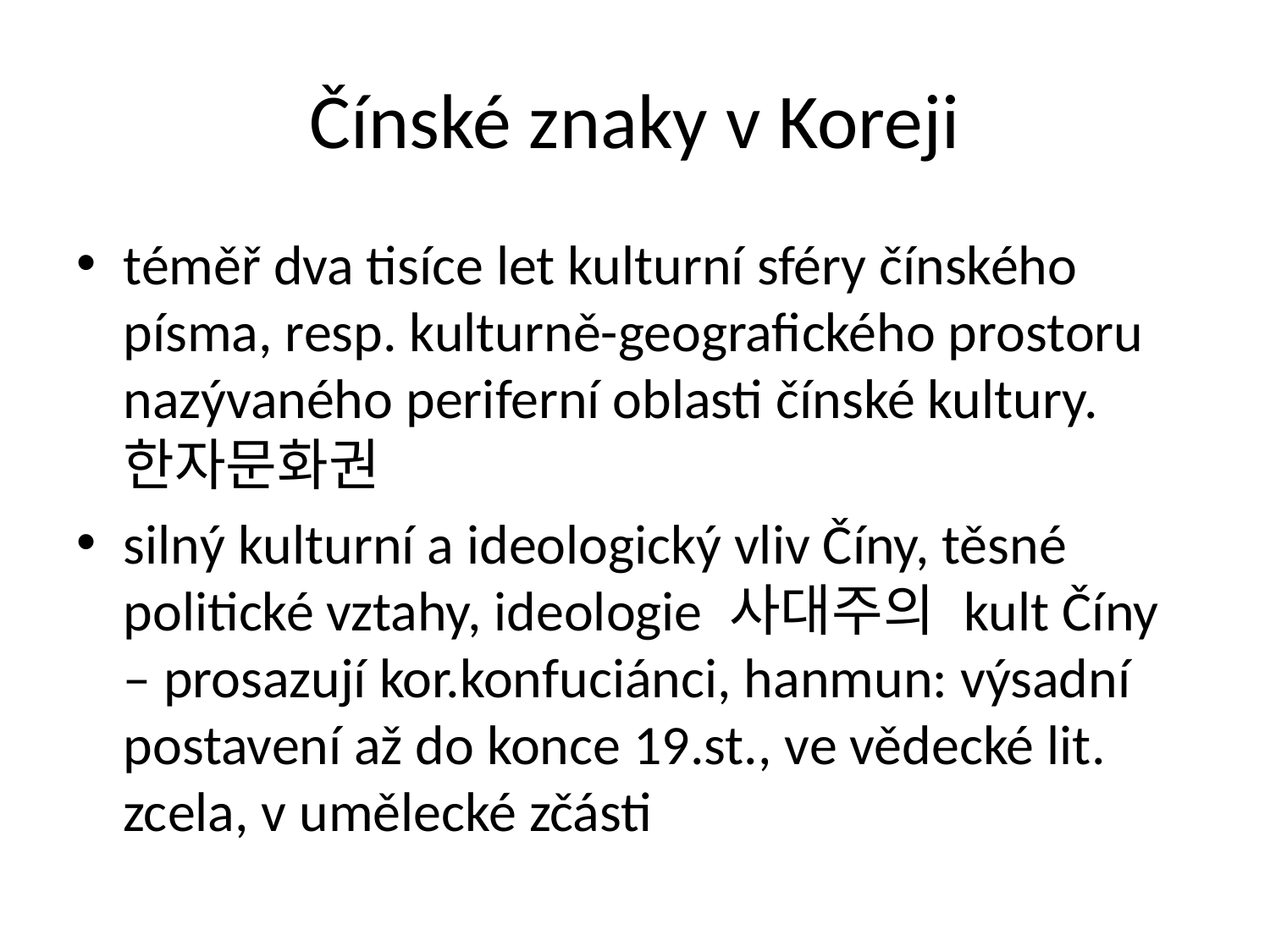

# Čínské znaky v Koreji
téměř dva tisíce let kulturní sféry čínského písma, resp. kulturně-geografického prostoru nazývaného periferní oblasti čínské kultury. 한자문화권
silný kulturní a ideologický vliv Číny, těsné politické vztahy, ideologie 사대주의 kult Číny – prosazují kor.konfuciánci, hanmun: výsadní postavení až do konce 19.st., ve vědecké lit. zcela, v umělecké zčásti